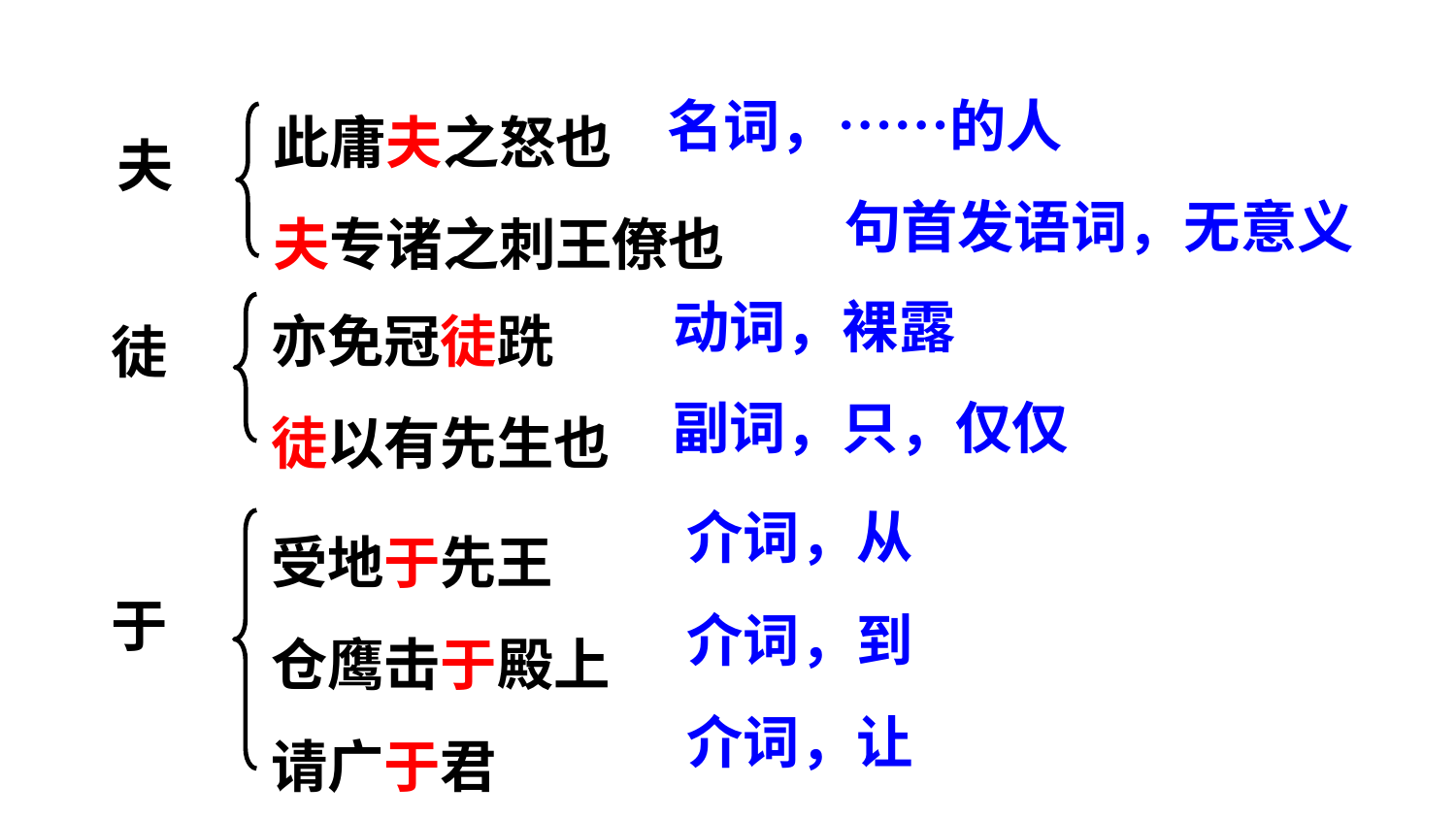

此庸夫之怒也
夫专诸之刺王僚也
名词，……的人

夫
句首发语词，无意义
亦免冠徒跣
徒以有先生也
动词，裸露

徒
副词，只，仅仅
受地于先王
仓鹰击于殿上
请广于君
介词，从

于
介词，到
介词，让